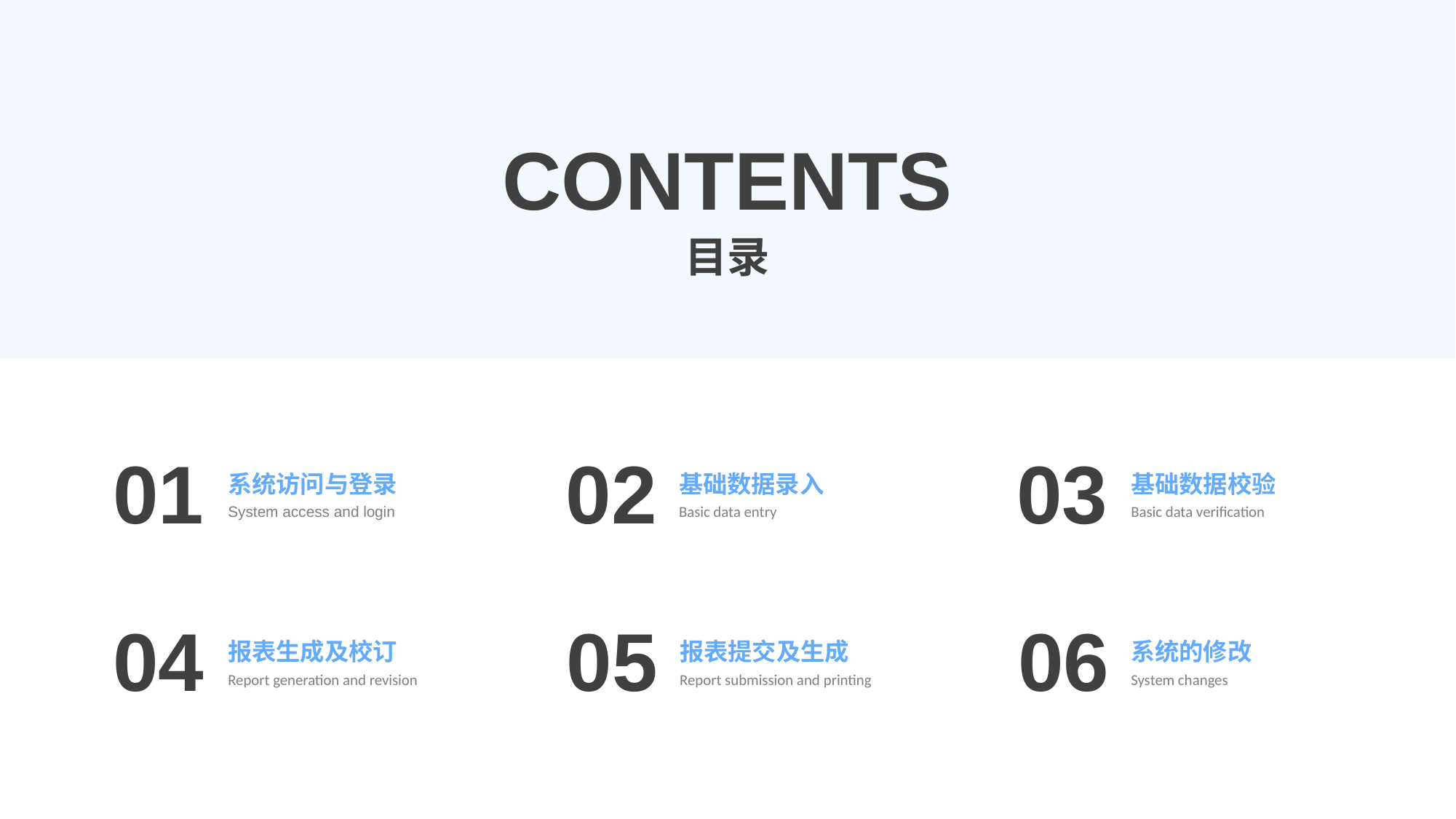

contents
目录
03
基础数据校验
Basic data verification
01
系统访问与登录
System access and login
02
基础数据录入
Basic data entry
06
系统的修改
System changes
04
报表生成及校订
Report generation and revision
05
报表提交及生成
Report submission and printing